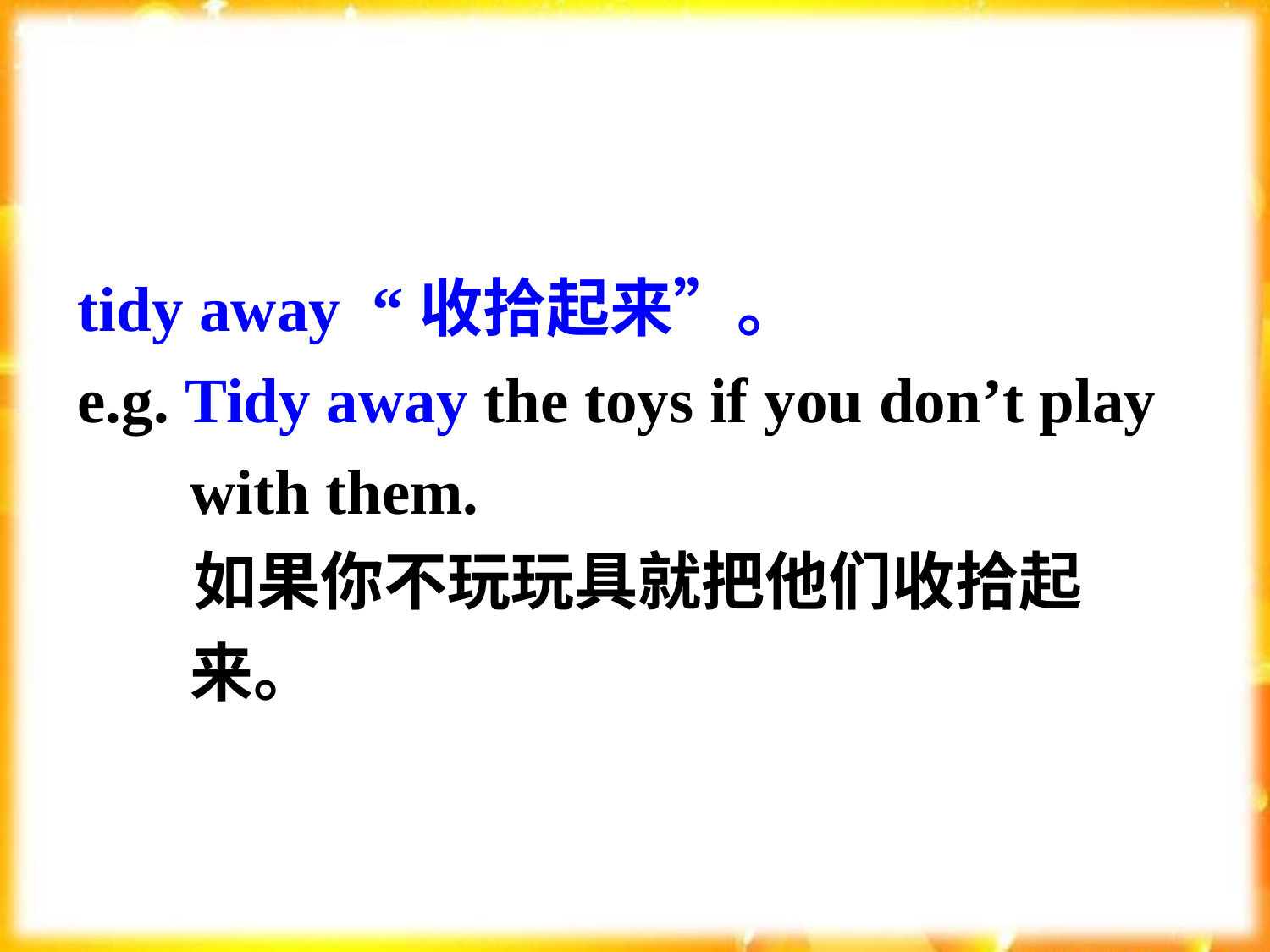

tidy away  “收拾起来”。
e.g. Tidy away the toys if you don’t play with them.
       如果你不玩玩具就把他们收拾起来。